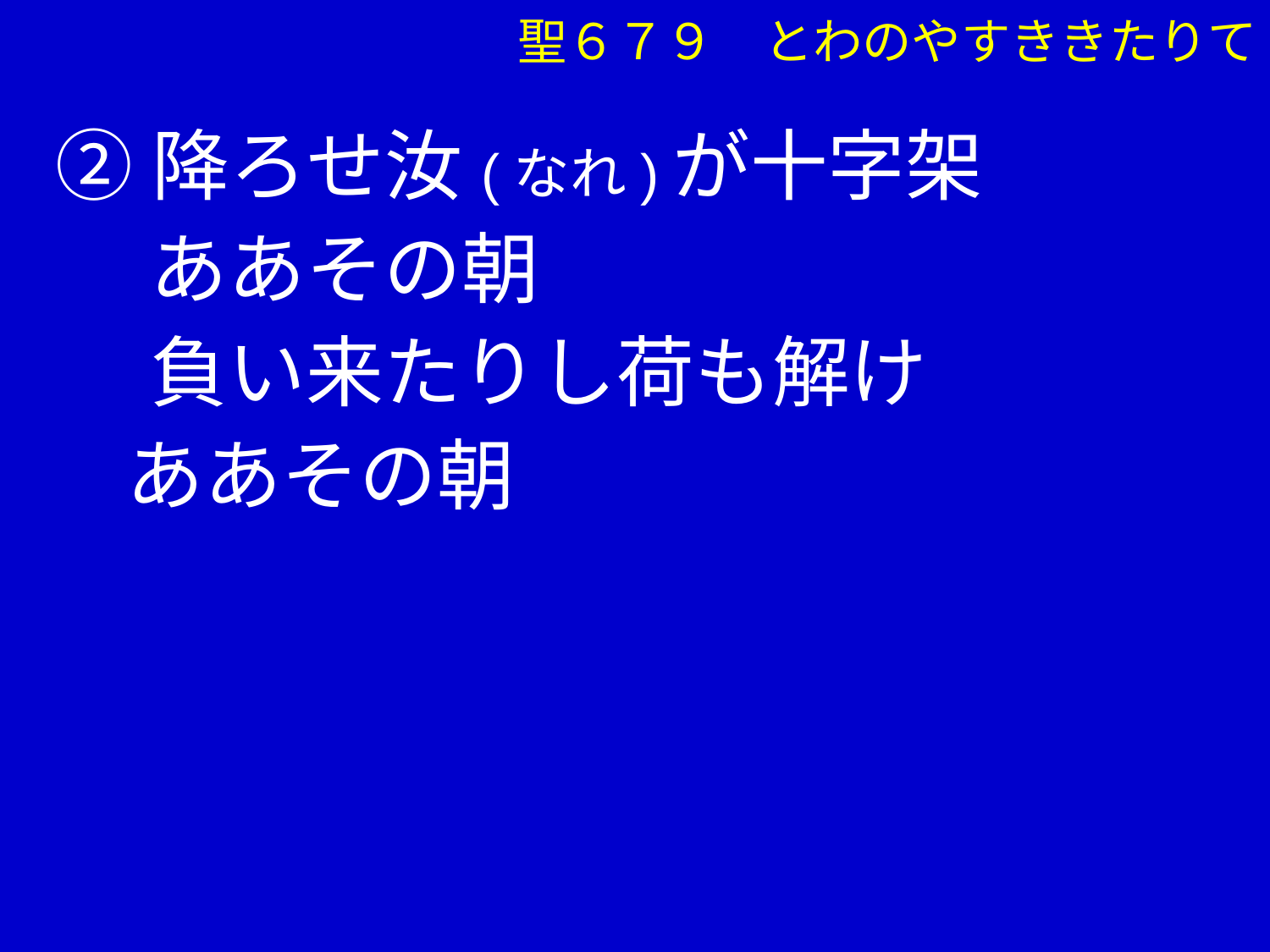

聖６７９　とわのやすききたりて
②降ろせ汝(なれ)が十字架
　 ああその朝
　 負い来たりし荷も解け
   ああその朝